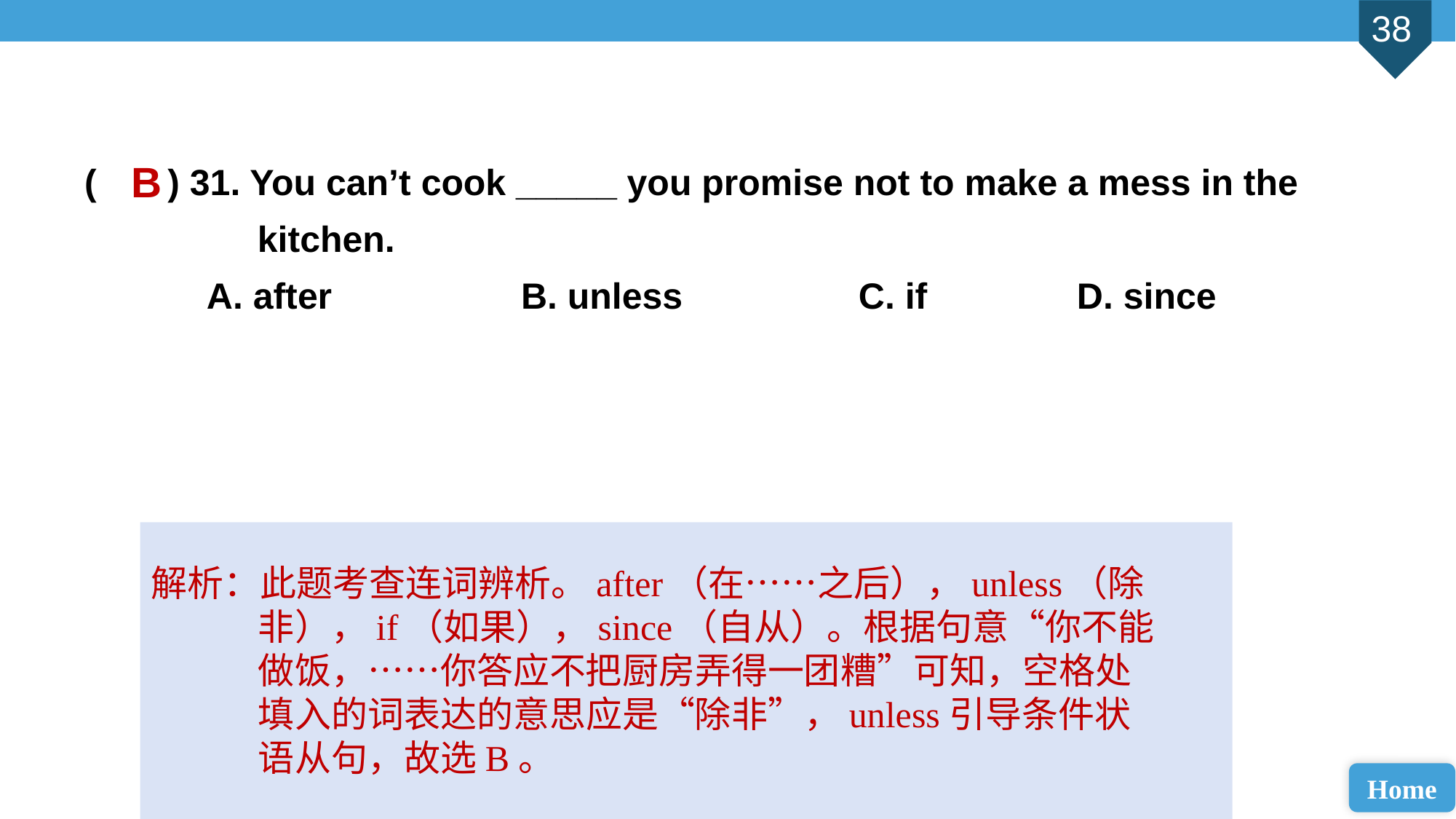

(       ) 31. You can’t cook _____ you promise not to make a mess in the
                 kitchen.
            A. after 		B. unless		 C. if		 D. since
B

解析：此题考查连词辨析。after（在……之后），unless（除非），if（如果），since（自从）。根据句意“你不能做饭，……你答应不把厨房弄得一团糟”可知，空格处填入的词表达的意思应是“除非”，unless引导条件状语从句，故选B。